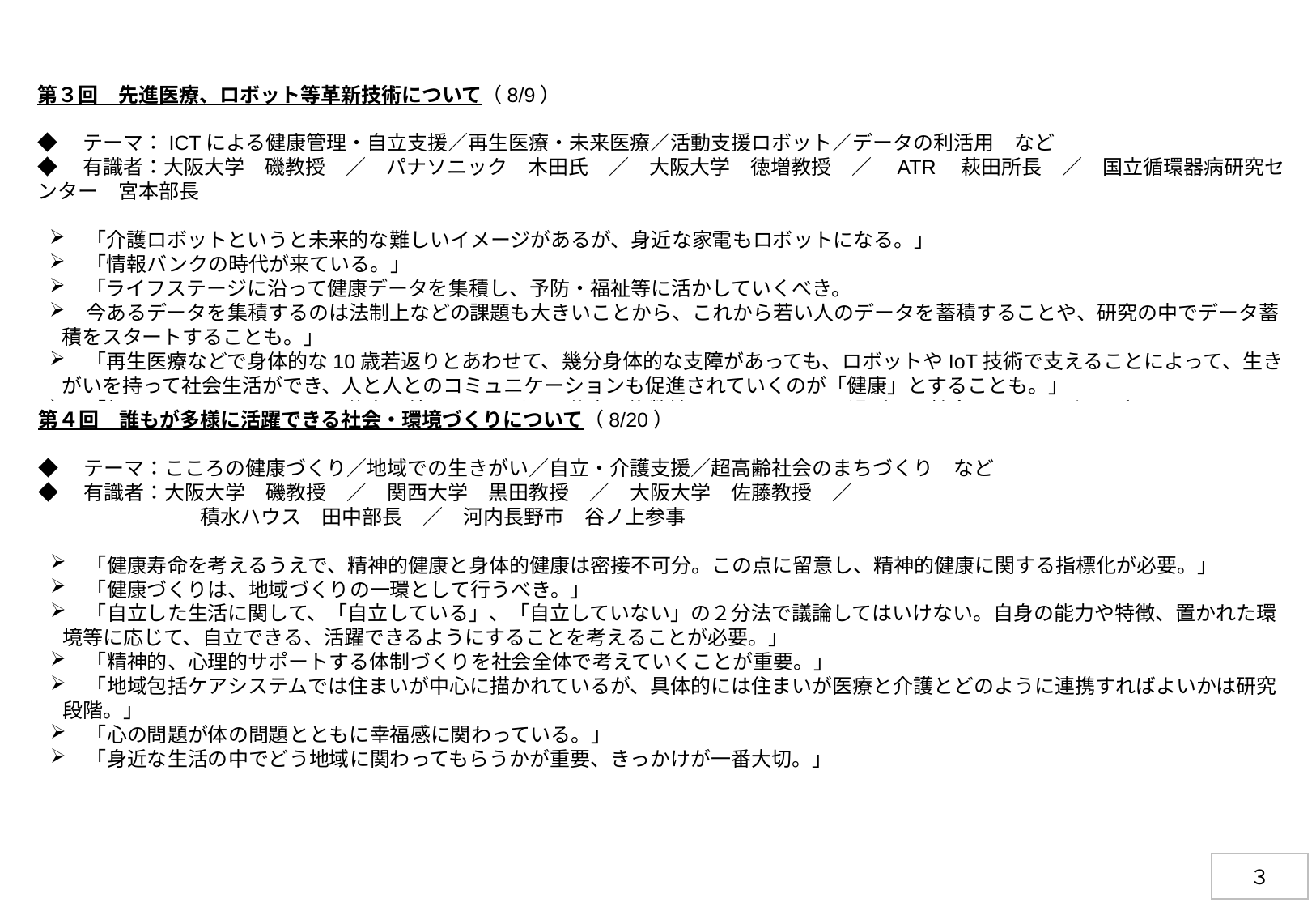

第３回　先進医療、ロボット等革新技術について（8/9）

◆　テーマ：ICTによる健康管理・自立支援／再生医療・未来医療／活動支援ロボット／データの利活用　など
◆　有識者：大阪大学　磯教授　／　パナソニック　木田氏　／　大阪大学　徳増教授　／　ATR　萩田所長　／　国立循環器病研究センター　宮本部長

　「介護ロボットというと未来的な難しいイメージがあるが、身近な家電もロボットになる。」
　「情報バンクの時代が来ている。」
　「ライフステージに沿って健康データを集積し、予防・福祉等に活かしていくべき。
　今あるデータを集積するのは法制上などの課題も大きいことから、これから若い人のデータを蓄積することや、研究の中でデータ蓄積をスタートすることも。」
　「再生医療などで身体的な10歳若返りとあわせて、幾分身体的な支障があっても、ロボットやIoT技術で支えることによって、生きがいを持って社会生活ができ、人と人とのコミュニケーションも促進されていくのが「健康」とすることも。」
　「年をとってもフィジカルな仕事以外に、サイバーの仕事を複数持って、いきいきと過ごせる社会にしていく必要がある。」
第４回　誰もが多様に活躍できる社会・環境づくりについて（8/20）

◆　テーマ：こころの健康づくり／地域での生きがい／自立・介護支援／超高齢社会のまちづくり　など
◆　有識者：大阪大学　磯教授　／　関西大学　黒田教授　／　大阪大学　佐藤教授　／
　　　　　　　　積水ハウス　田中部長　／　河内長野市　谷ノ上参事

　「健康寿命を考えるうえで、精神的健康と身体的健康は密接不可分。この点に留意し、精神的健康に関する指標化が必要。」
　「健康づくりは、地域づくりの一環として行うべき。」
　「自立した生活に関して、「自立している」、「自立していない」の２分法で議論してはいけない。自身の能力や特徴、置かれた環境等に応じて、自立できる、活躍できるようにすることを考えることが必要。」
　「精神的、心理的サポートする体制づくりを社会全体で考えていくことが重要。」
　「地域包括ケアシステムでは住まいが中心に描かれているが、具体的には住まいが医療と介護とどのように連携すればよいかは研究段階。」
　「心の問題が体の問題とともに幸福感に関わっている。」
　「身近な生活の中でどう地域に関わってもらうかが重要、きっかけが一番大切。」
３